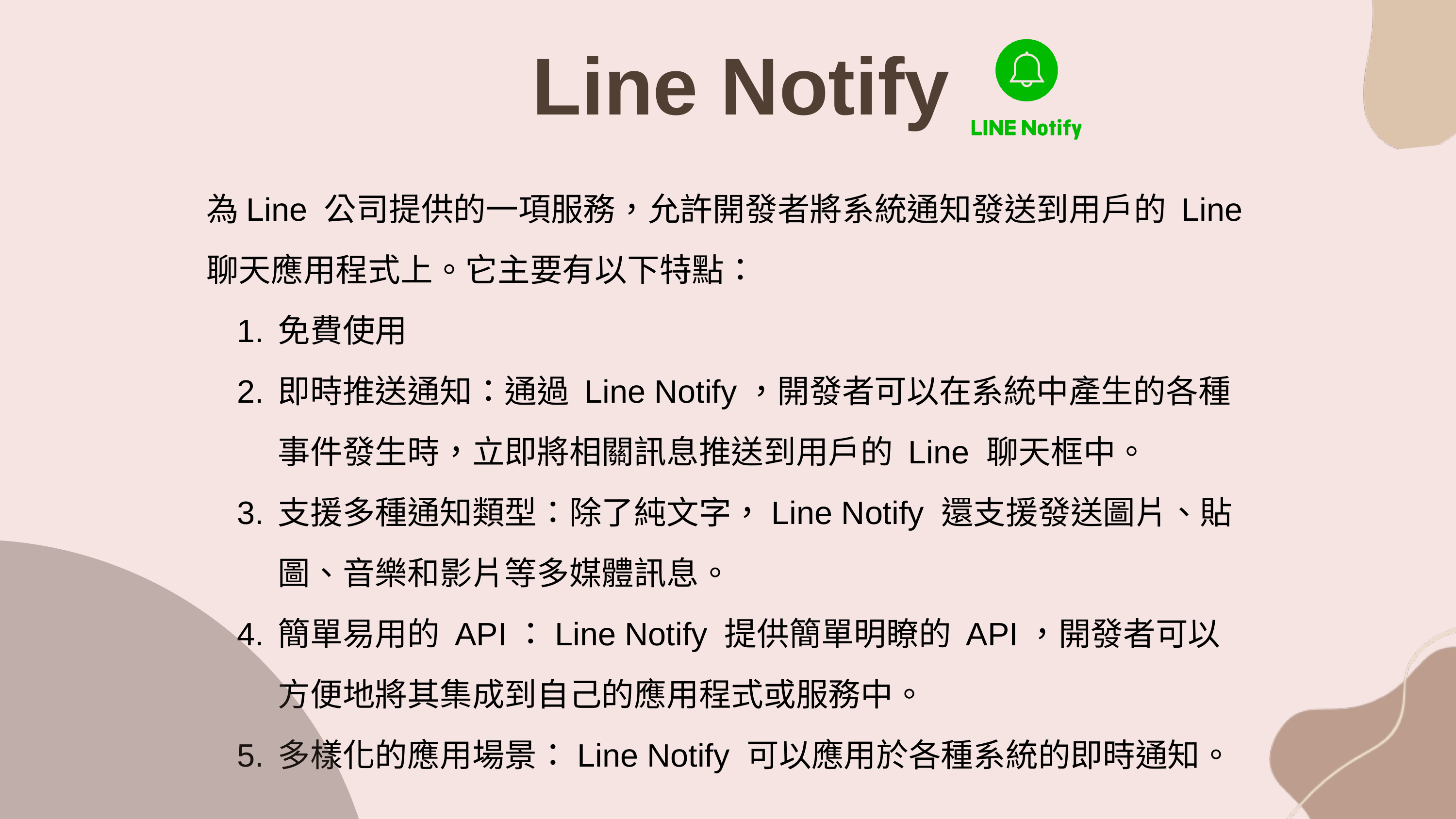

Line Notify
為Line 公司提供的一項服務，允許開發者將系統通知發送到用戶的 Line 聊天應用程式上。它主要有以下特點：
免費使用
即時推送通知：通過 Line Notify，開發者可以在系統中產生的各種事件發生時，立即將相關訊息推送到用戶的 Line 聊天框中。
支援多種通知類型：除了純文字，Line Notify 還支援發送圖片、貼圖、音樂和影片等多媒體訊息。
簡單易用的 API：Line Notify 提供簡單明瞭的 API，開發者可以方便地將其集成到自己的應用程式或服務中。
多樣化的應用場景：Line Notify 可以應用於各種系統的即時通知。